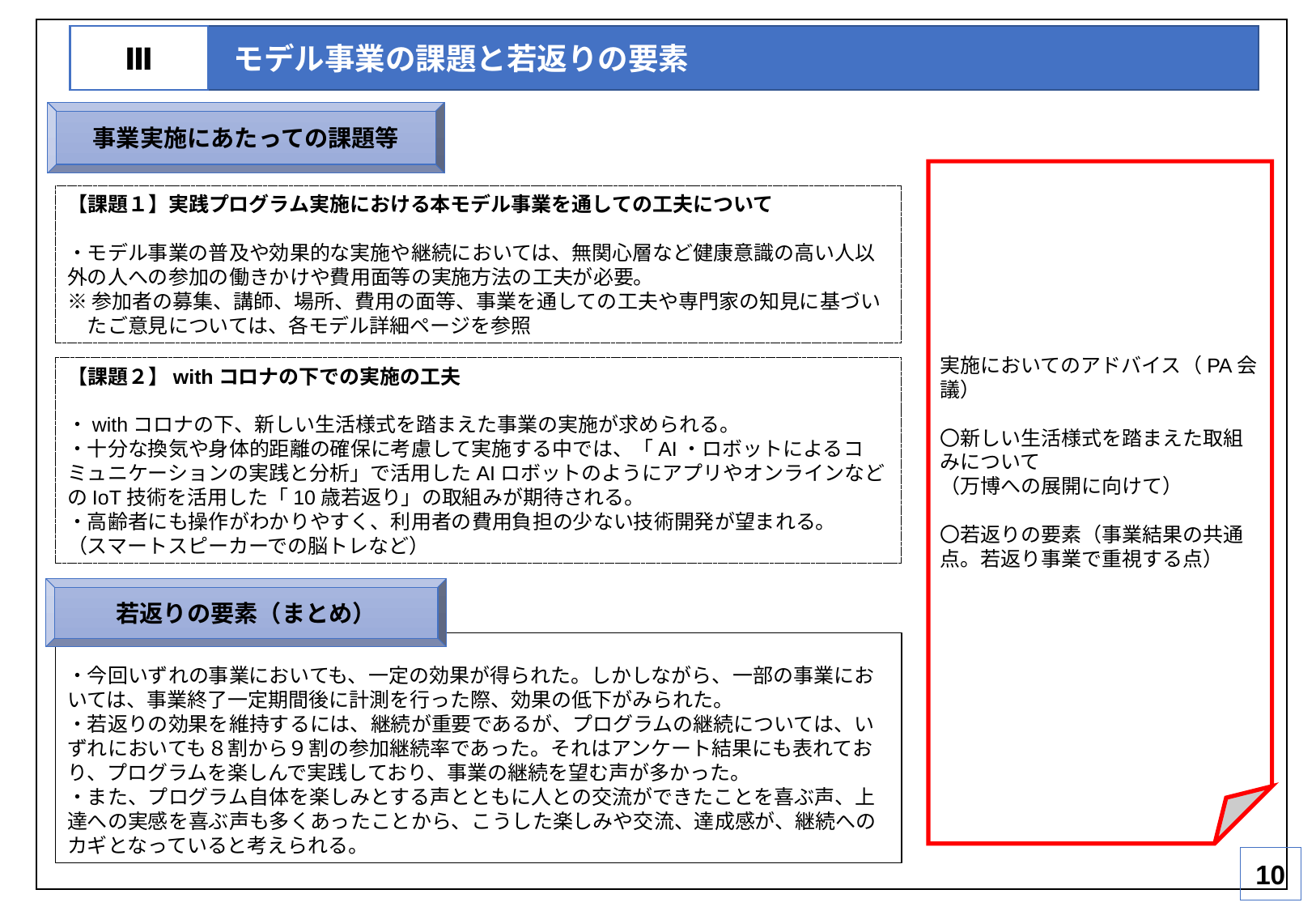

モデル事業の課題と若返りの要素
Ⅲ
事業実施にあたっての課題等
実施においてのアドバイス（PA会議）

〇新しい生活様式を踏まえた取組みについて
（万博への展開に向けて）

〇若返りの要素（事業結果の共通点。若返り事業で重視する点）

【課題１】実践プログラム実施における本モデル事業を通しての工夫について

・モデル事業の普及や効果的な実施や継続においては、無関心層など健康意識の高い人以外の人への参加の働きかけや費用面等の実施方法の工夫が必要。
※参加者の募集、講師、場所、費用の面等、事業を通しての工夫や専門家の知見に基づい
　たご意見については、各モデル詳細ページを参照
【課題２】withコロナの下での実施の工夫

・withコロナの下、新しい生活様式を踏まえた事業の実施が求められる。
・十分な換気や身体的距離の確保に考慮して実施する中では、「AI・ロボットによるコミュニケーションの実践と分析」で活用したAIロボットのようにアプリやオンラインなどのIoT技術を活用した「10歳若返り」の取組みが期待される。
・高齢者にも操作がわかりやすく、利用者の費用負担の少ない技術開発が望まれる。
（スマートスピーカーでの脳トレなど）
若返りの要素（まとめ）

・今回いずれの事業においても、一定の効果が得られた。しかしながら、一部の事業においては、事業終了一定期間後に計測を行った際、効果の低下がみられた。
・若返りの効果を維持するには、継続が重要であるが、プログラムの継続については、いずれにおいても８割から９割の参加継続率であった。それはアンケート結果にも表れており、プログラムを楽しんで実践しており、事業の継続を望む声が多かった。
・また、プログラム自体を楽しみとする声とともに人との交流ができたことを喜ぶ声、上達への実感を喜ぶ声も多くあったことから、こうした楽しみや交流、達成感が、継続へのカギとなっていると考えられる。
10